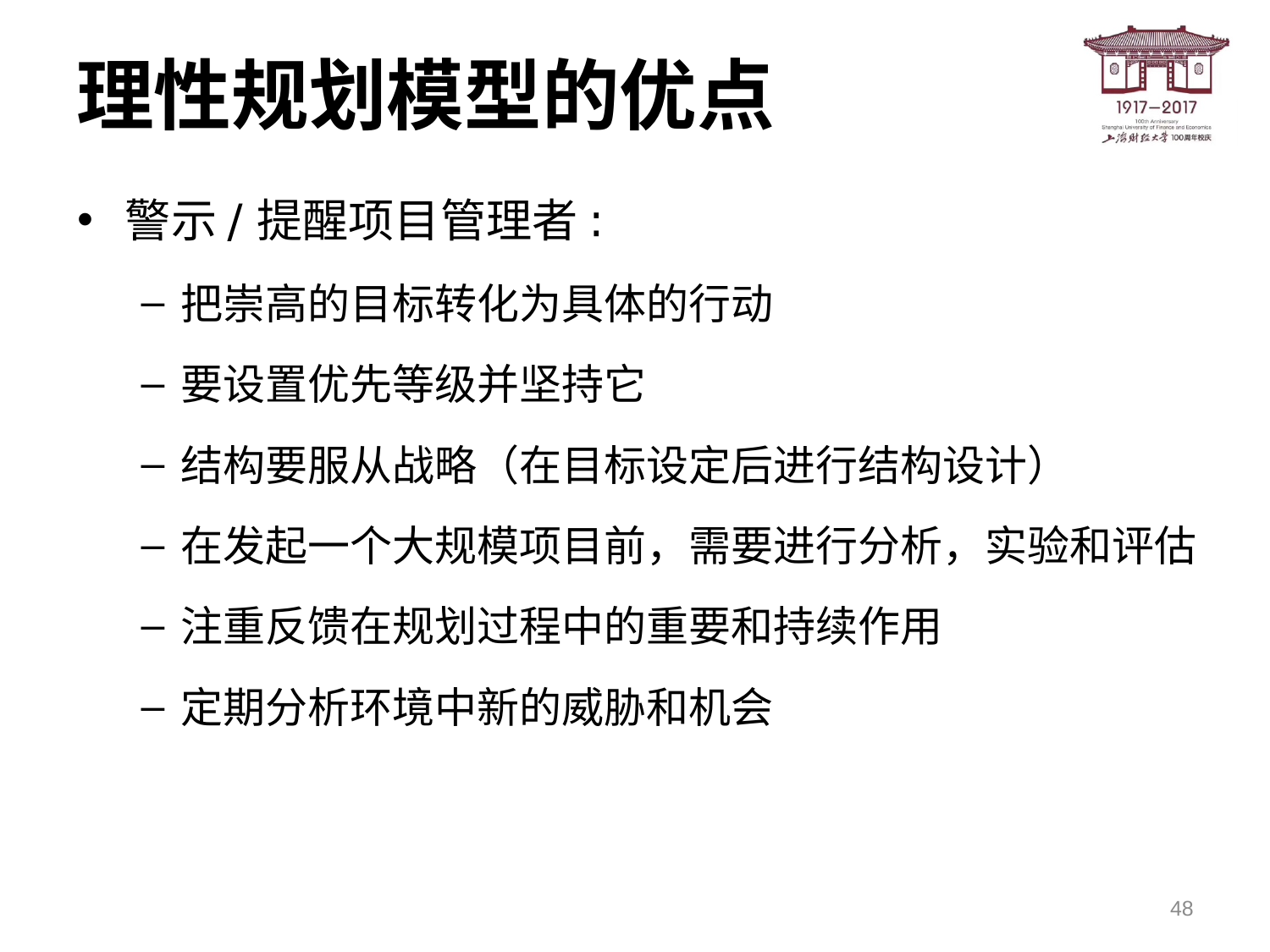

# 理性规划模型的优点
警示/提醒项目管理者:
把崇高的目标转化为具体的行动
要设置优先等级并坚持它
结构要服从战略（在目标设定后进行结构设计）
在发起一个大规模项目前，需要进行分析，实验和评估
注重反馈在规划过程中的重要和持续作用
定期分析环境中新的威胁和机会
48